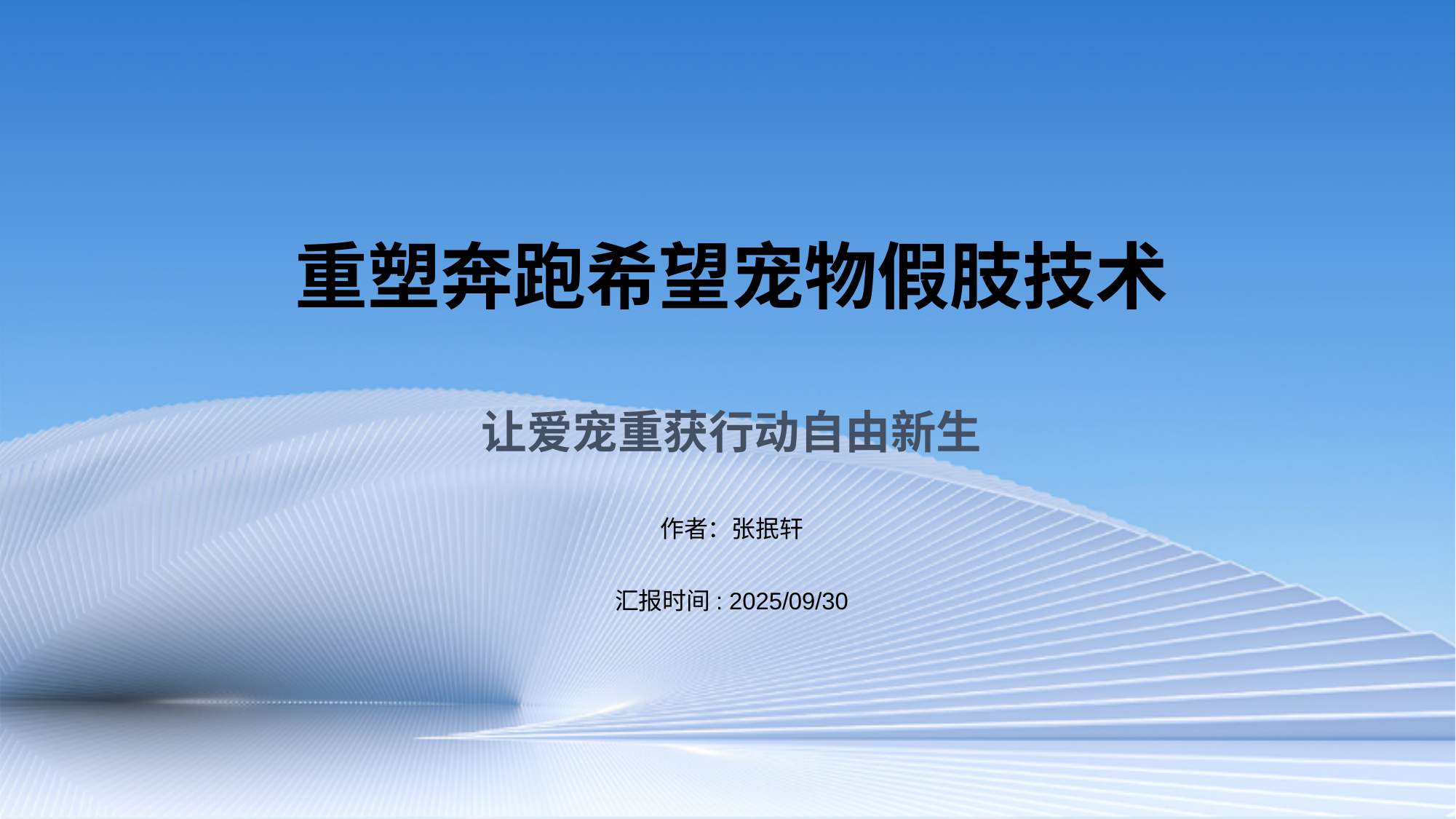

重塑奔跑希望宠物假肢技术
让爱宠重获行动自由新生

作者：张抿轩

汇报时间: 2025/09/30